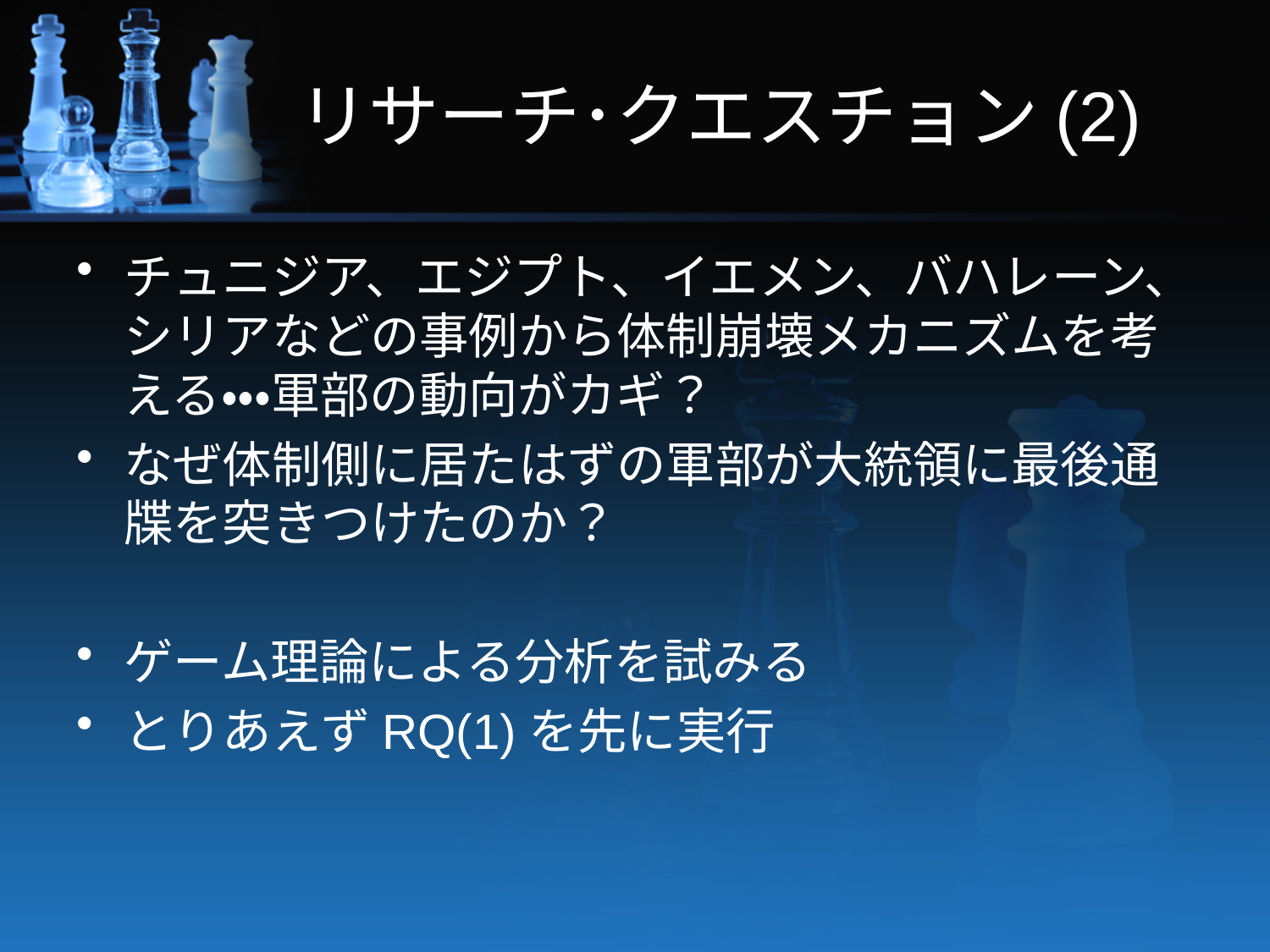

# リサーチ･クエスチョン(2)
チュニジア、エジプト、イエメン、バハレーン、シリアなどの事例から体制崩壊メカニズムを考える・・・軍部の動向がカギ？
なぜ体制側に居たはずの軍部が大統領に最後通牒を突きつけたのか？

ゲーム理論による分析を試みる
とりあえずRQ(1)を先に実行